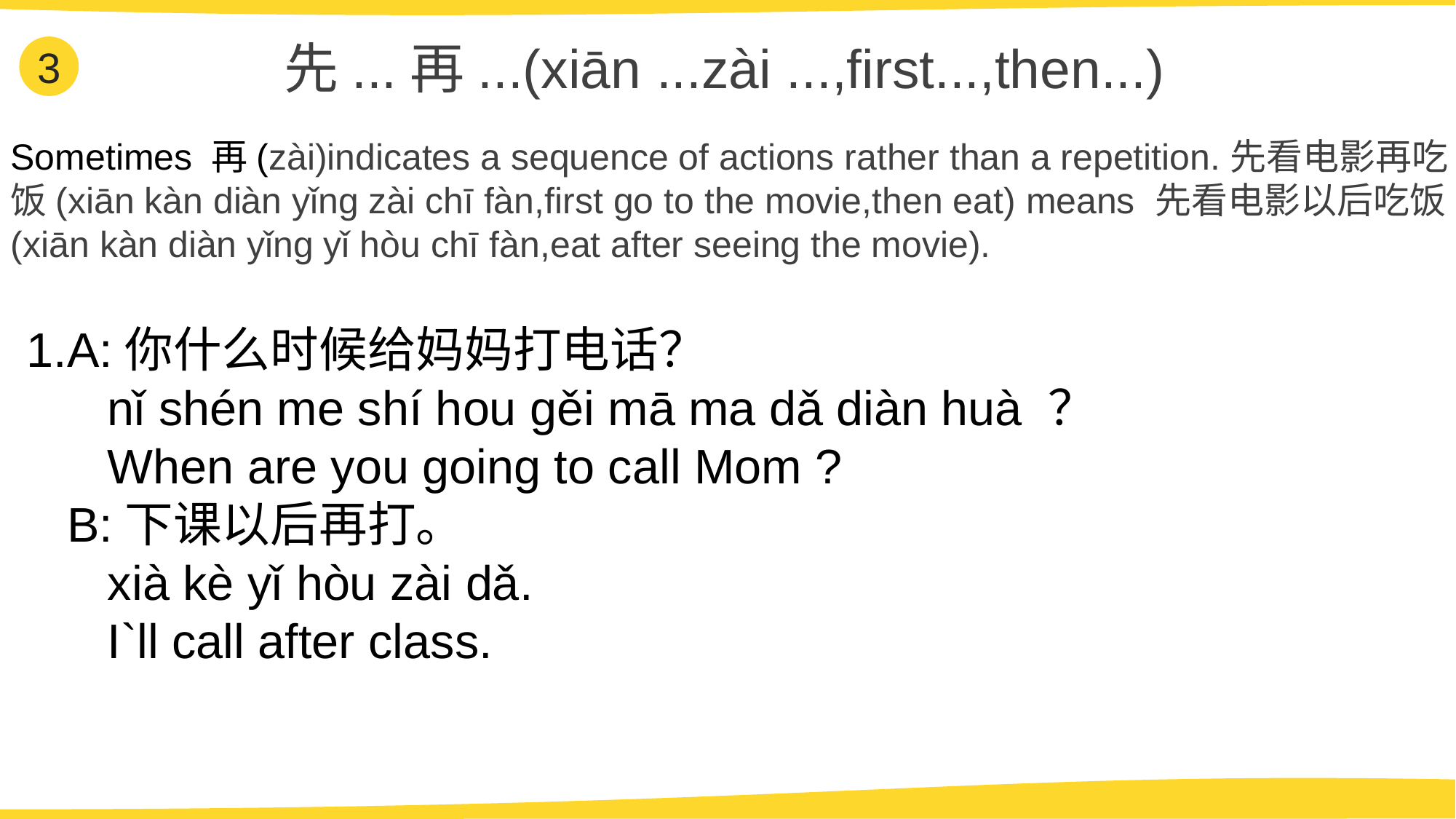

先...再...(xiān ...zài ...,first...,then...)
3
Sometimes 再(zài)indicates a sequence of actions rather than a repetition.先看电影再吃饭(xiān kàn diàn yǐng zài chī fàn,first go to the movie,then eat) means 先看电影以后吃饭(xiān kàn diàn yǐng yǐ hòu chī fàn,eat after seeing the movie).
1.A:你什么时候给妈妈打电话？
      nǐ shén me shí hou gěi mā ma dǎ diàn huà ？
      When are you going to call Mom ?
   B:下课以后再打。
      xià kè yǐ hòu zài dǎ.
      I`ll call after class.